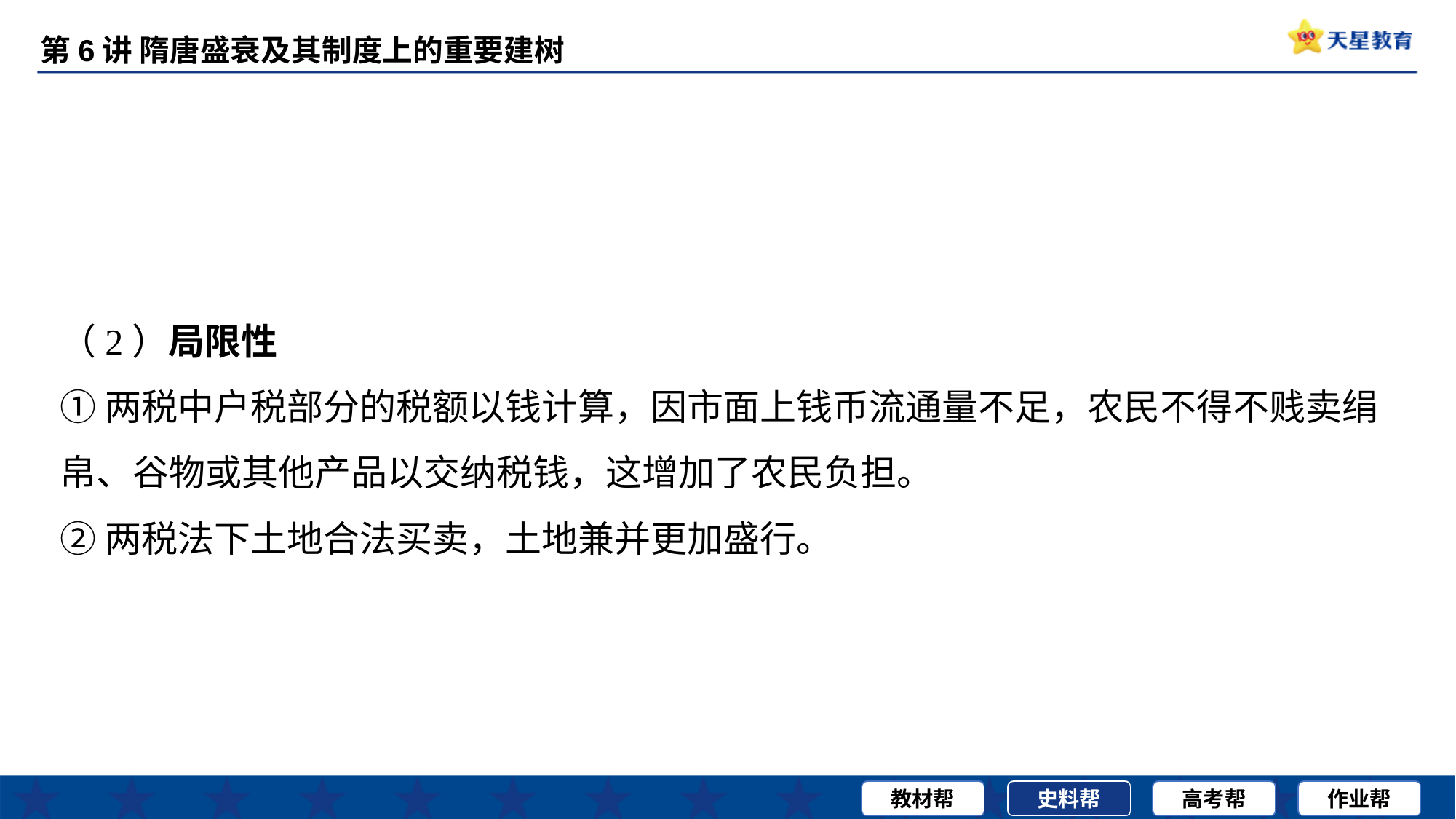

（2）局限性
①两税中户税部分的税额以钱计算，因市面上钱币流通量不足，农民不得不贱卖绢帛、谷物或其他产品以交纳税钱，这增加了农民负担。
②两税法下土地合法买卖，土地兼并更加盛行。